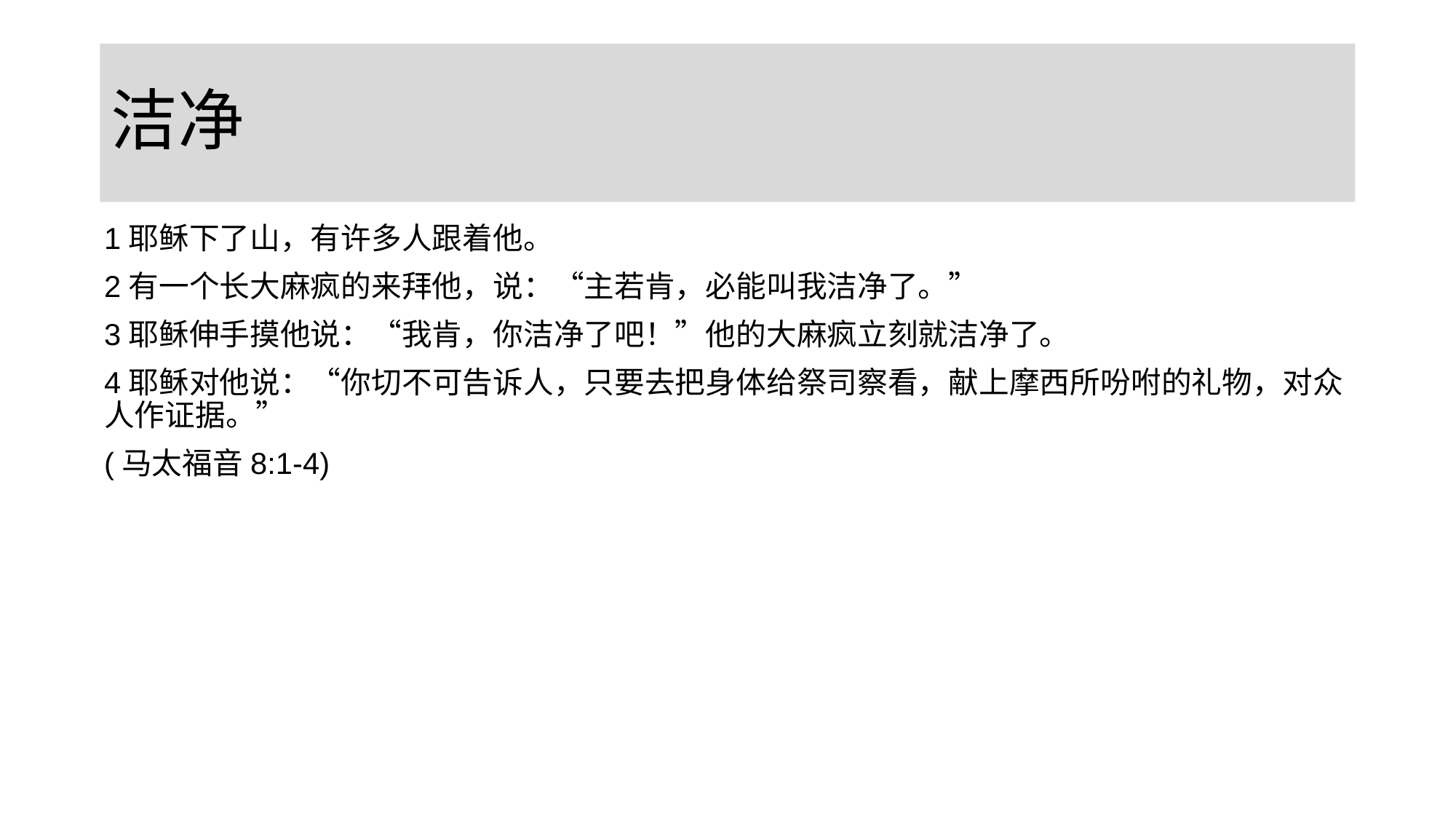

# 洁净
1耶稣下了山，有许多人跟着他。
2有一个长大麻疯的来拜他，说：“主若肯，必能叫我洁净了。”
3耶稣伸手摸他说：“我肯，你洁净了吧！”他的大麻疯立刻就洁净了。
4耶稣对他说：“你切不可告诉人，只要去把身体给祭司察看，献上摩西所吩咐的礼物，对众人作证据。”
(马太福音8:1-4)